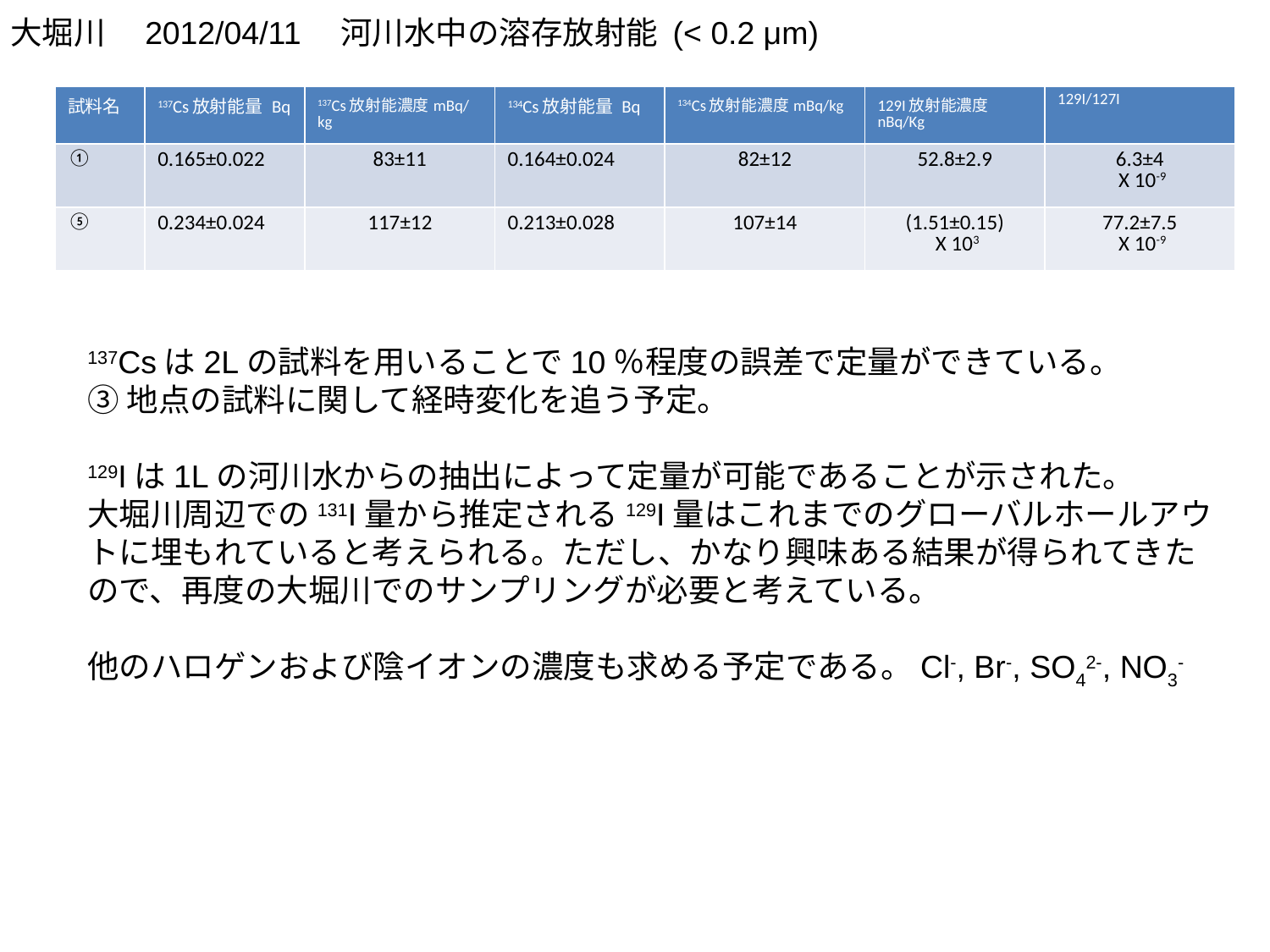

大堀川　2012/04/11　河川水中の溶存放射能 (< 0.2 μm)
| 試料名 | 137Cs放射能量 Bq | 137Cs放射能濃度mBq/kg | 134Cs放射能量 Bq | 134Cs放射能濃度mBq/kg | 129I放射能濃度nBq/Kg | 129I/127I |
| --- | --- | --- | --- | --- | --- | --- |
| ① | 0.165±0.022 | 83±11 | 0.164±0.024 | 82±12 | 52.8±2.9 | 6.3±4 X 10-9 |
| ⑤ | 0.234±0.024 | 117±12 | 0.213±0.028 | 107±14 | (1.51±0.15) X 103 | 77.2±7.5 X 10-9 |
137Csは2Lの試料を用いることで10％程度の誤差で定量ができている。
③地点の試料に関して経時変化を追う予定。

129Iは1Lの河川水からの抽出によって定量が可能であることが示された。
大堀川周辺での131I量から推定される129I量はこれまでのグローバルホールアウトに埋もれていると考えられる。ただし、かなり興味ある結果が得られてきたので、再度の大堀川でのサンプリングが必要と考えている。

他のハロゲンおよび陰イオンの濃度も求める予定である。Cl-, Br-, SO42-, NO3-